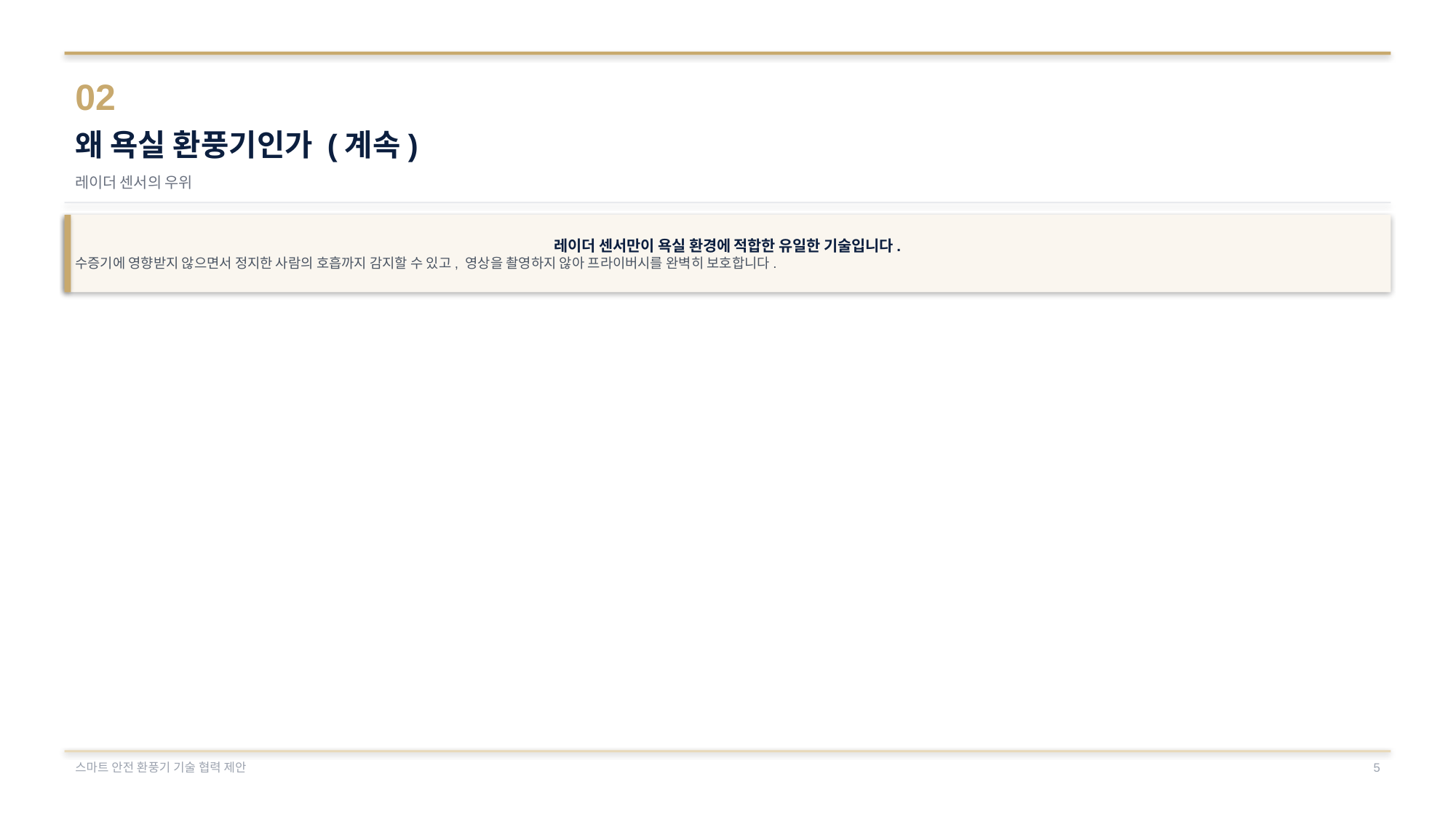

02
왜 욕실 환풍기인가 (계속)
레이더 센서의 우위

레이더 센서만이 욕실 환경에 적합한 유일한 기술입니다.
수증기에 영향받지 않으면서 정지한 사람의 호흡까지 감지할 수 있고, 영상을 촬영하지 않아 프라이버시를 완벽히 보호합니다.

스마트 안전 환풍기 기술 협력 제안
5